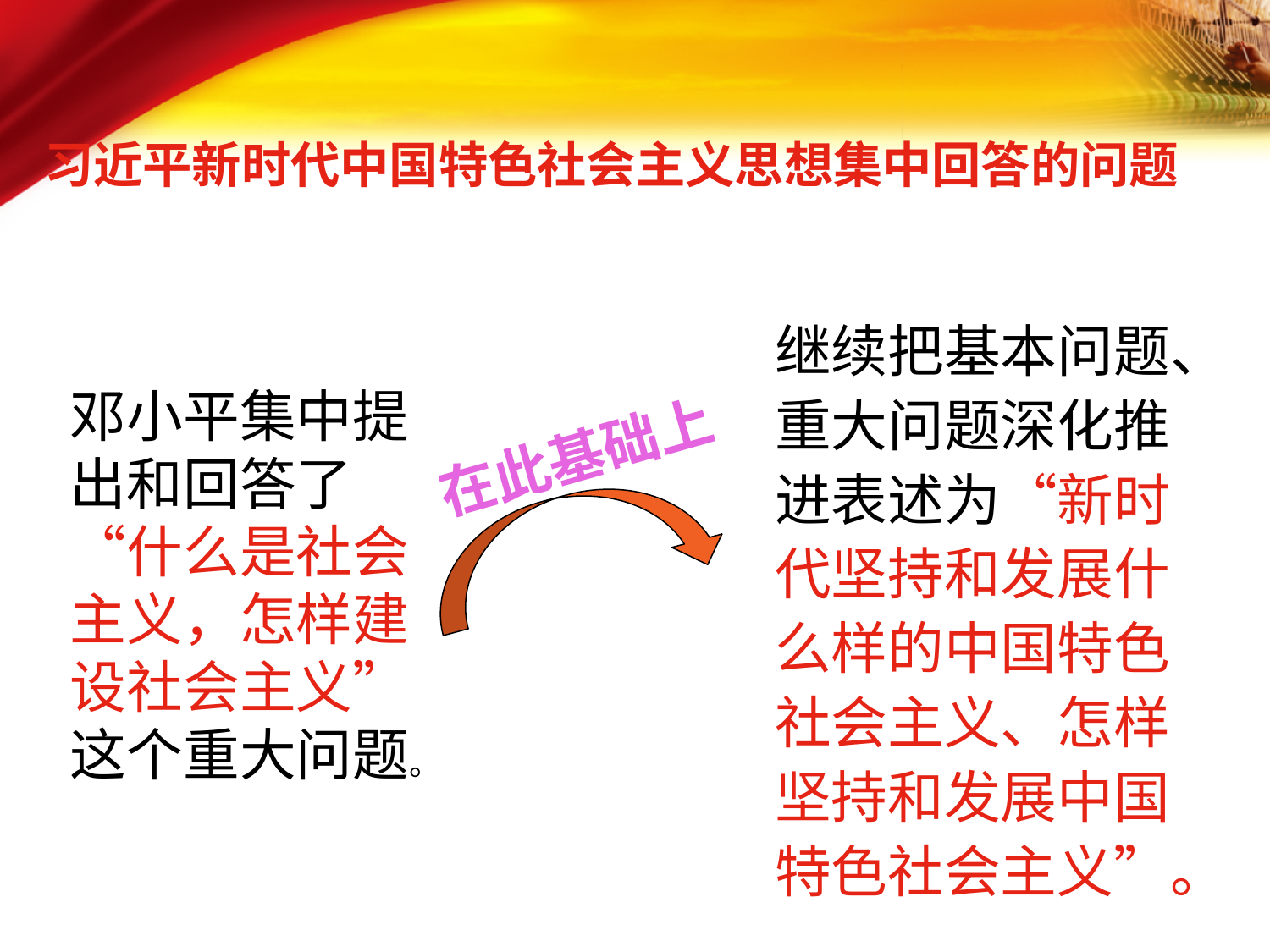

# 习近平新时代中国特色社会主义思想集中回答的问题义

继续把基本问题、重大问题深化推进表述为“新时代坚持和发展什么样的中国特色社会主义、怎样坚持和发展中国特色社会主义”。
邓小平集中提出和回答了“什么是社会主义，怎样建设社会主义”这个重大问题。
在此基础上